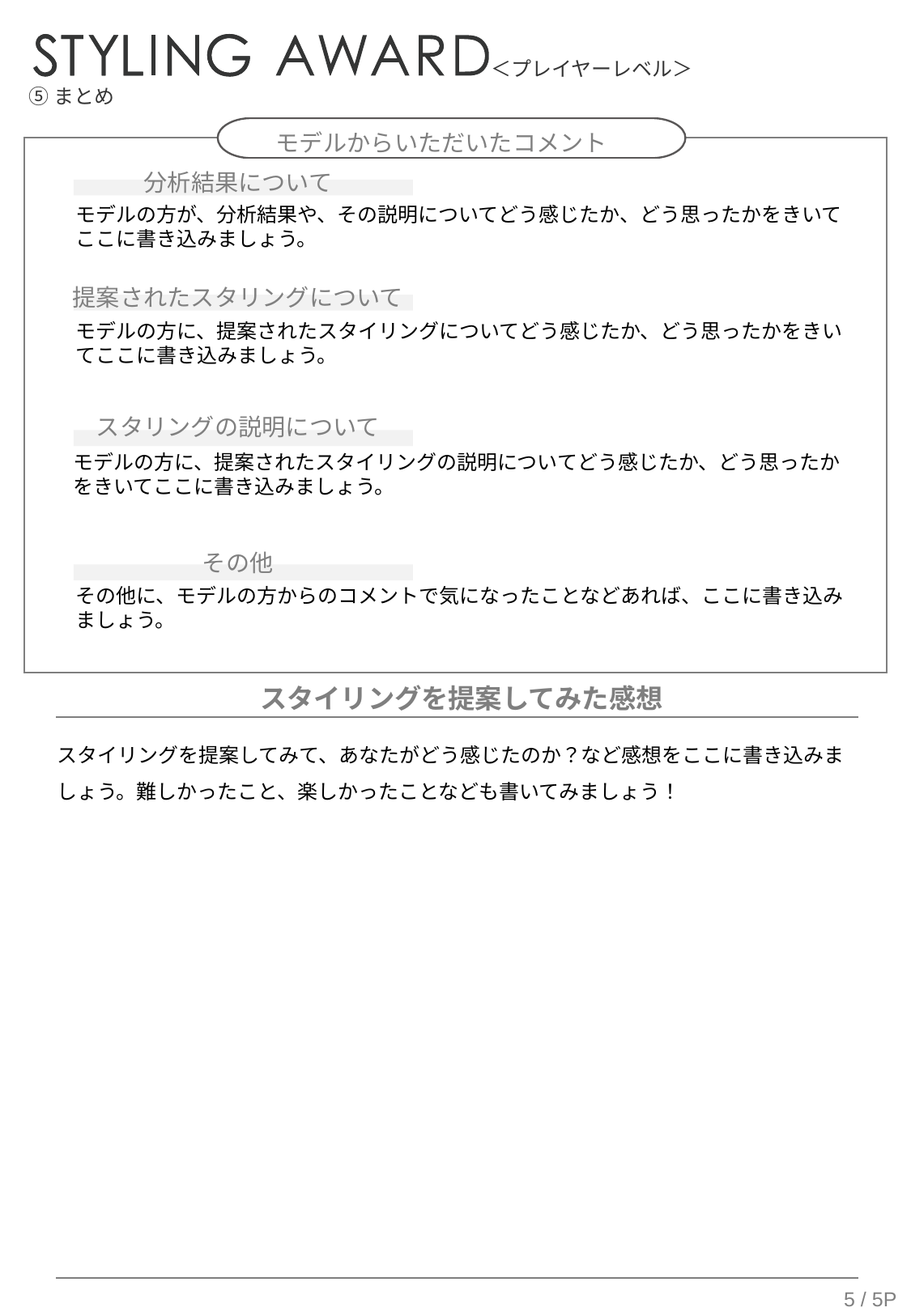

モデルの方が、分析結果や、その説明についてどう感じたか、どう思ったかをきいてここに書き込みましょう。
モデルの方に、提案されたスタイリングについてどう感じたか、どう思ったかをきいてここに書き込みましょう。
モデルの方に、提案されたスタイリングの説明についてどう感じたか、どう思ったかをきいてここに書き込みましょう。
その他に、モデルの方からのコメントで気になったことなどあれば、ここに書き込みましょう。
スタイリングを提案してみて、あなたがどう感じたのか？など感想をここに書き込みましょう。難しかったこと、楽しかったことなども書いてみましょう！
5 / 5P